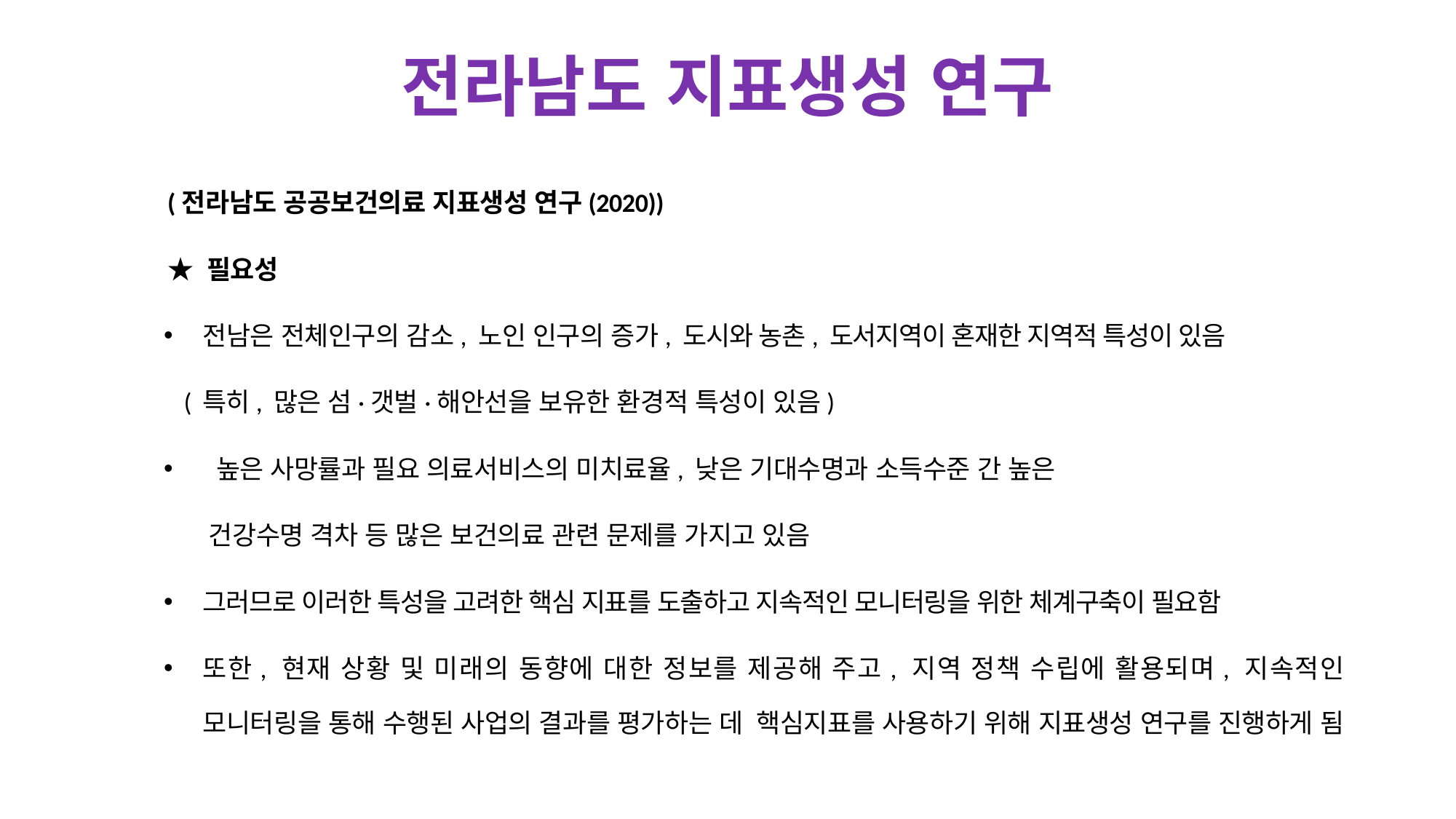

# 전라남도 지표생성 연구
(전라남도 공공보건의료 지표생성 연구(2020))
★ 필요성
전남은 전체인구의 감소, 노인 인구의 증가, 도시와 농촌, 도서지역이 혼재한 지역적 특성이 있음
   ( 특히, 많은 섬·갯벌·해안선을 보유한 환경적 특성이 있음)
 높은 사망률과 필요 의료서비스의 미치료율, 낮은 기대수명과 소득수준 간 높은
     건강수명 격차 등 많은 보건의료 관련 문제를 가지고 있음
그러므로 이러한 특성을 고려한 핵심 지표를 도출하고 지속적인 모니터링을 위한 체계구축이 필요함
또한, 현재 상황 및 미래의 동향에 대한 정보를 제공해 주고, 지역 정책 수립에 활용되며, 지속적인 모니터링을 통해 수행된 사업의 결과를 평가하는 데  핵심지표를 사용하기 위해 지표생성 연구를 진행하게 됨